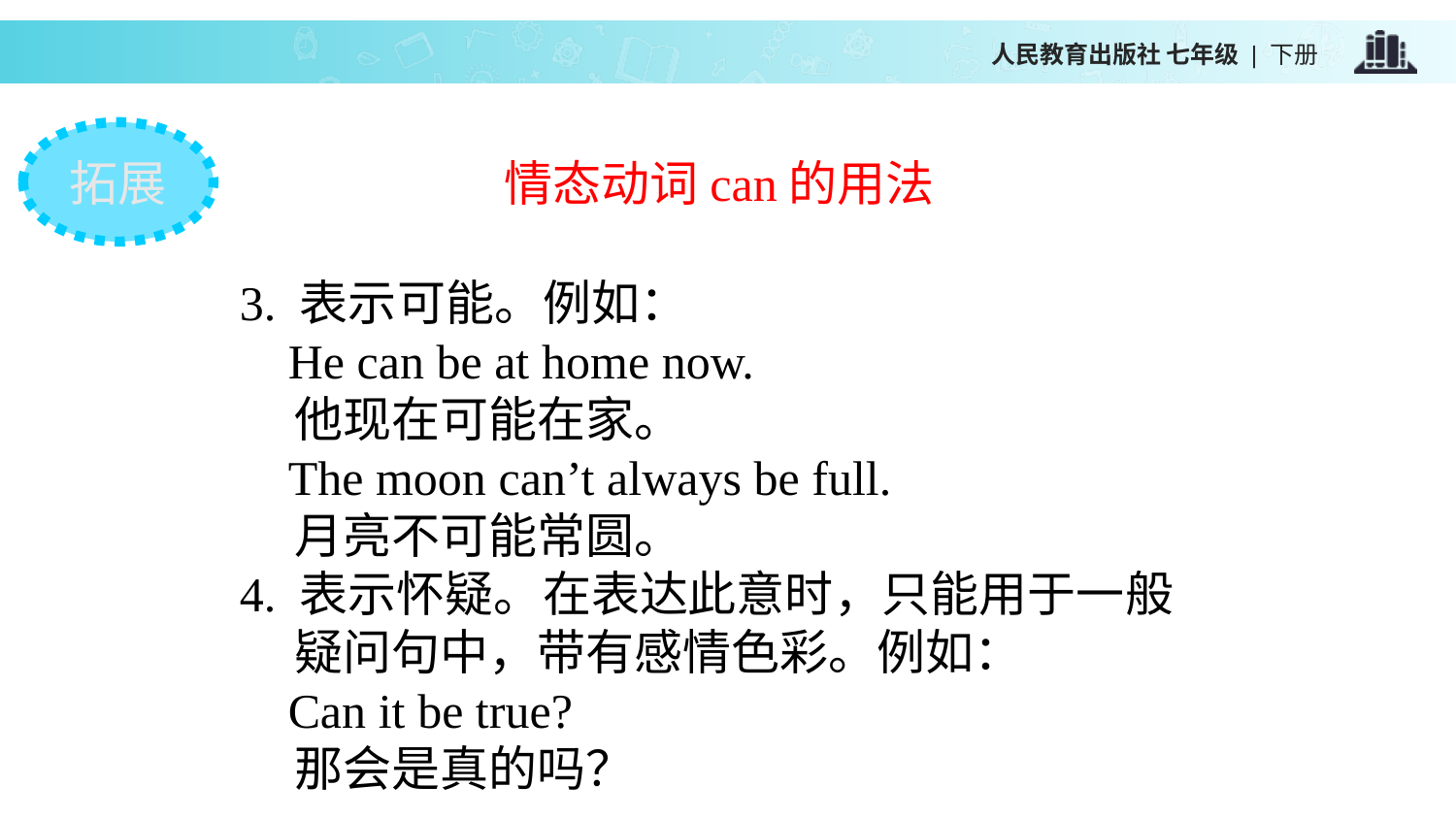

拓展
情态动词can的用法
3. 表示可能。例如：
    He can be at home now.
    他现在可能在家。
    The moon can’t always be full.
    月亮不可能常圆。
4. 表示怀疑。在表达此意时，只能用于一般
    疑问句中，带有感情色彩。例如：
    Can it be true?
    那会是真的吗？